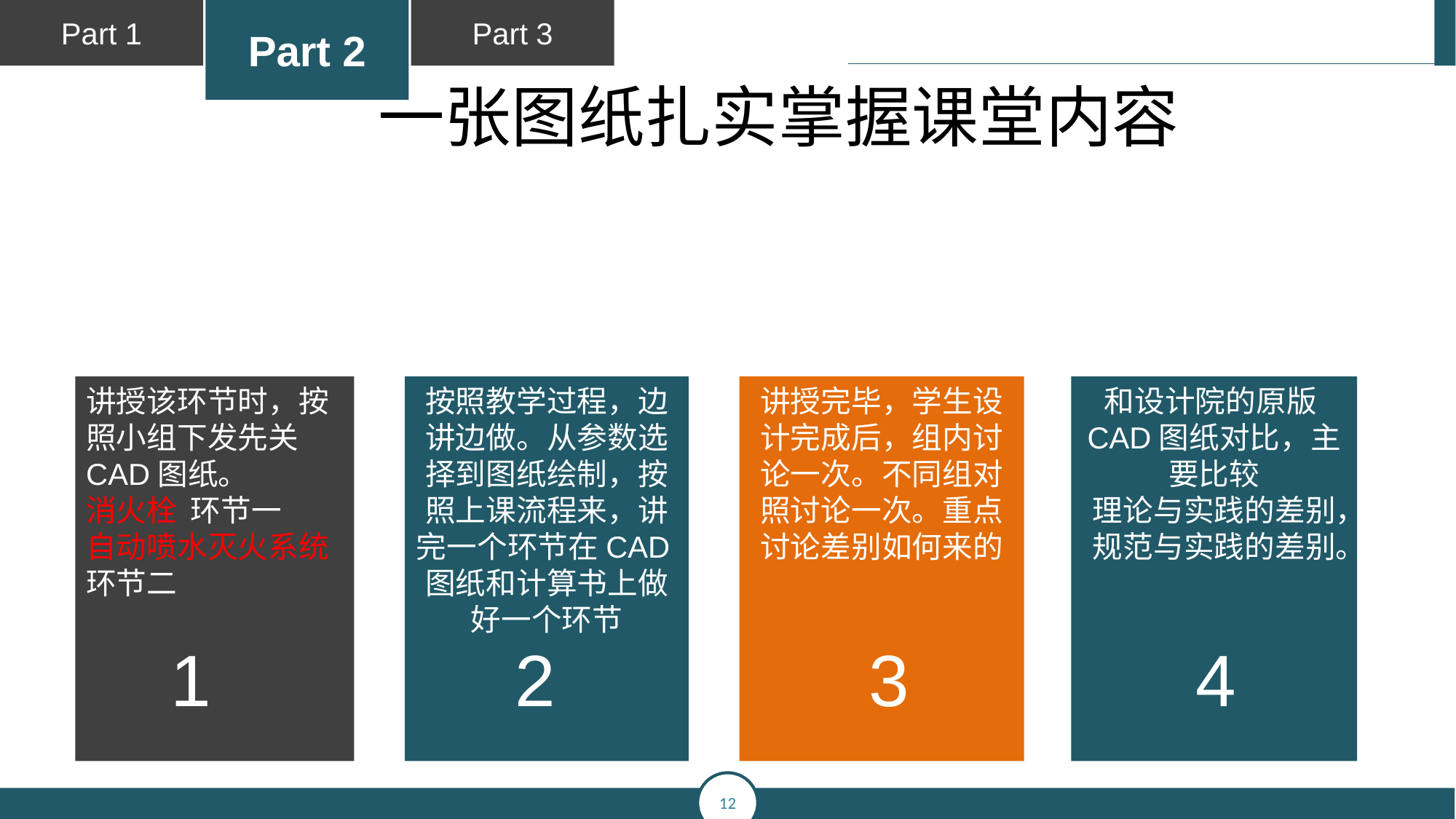

# 一张图纸扎实掌握课堂内容

讲授该环节时，按照小组下发先关CAD图纸。
消火栓  环节一
自动喷水灭火系统   环节二
按照教学过程，边讲边做。从参数选择到图纸绘制，按照上课流程来，讲完一个环节在CAD图纸和计算书上做好一个环节
讲授完毕，学生设计完成后，组内讨论一次。不同组对照讨论一次。重点讨论差别如何来的
和设计院的原版CAD图纸对比，主要比较
理论与实践的差别，规范与实践的差别。
1
2
3
4